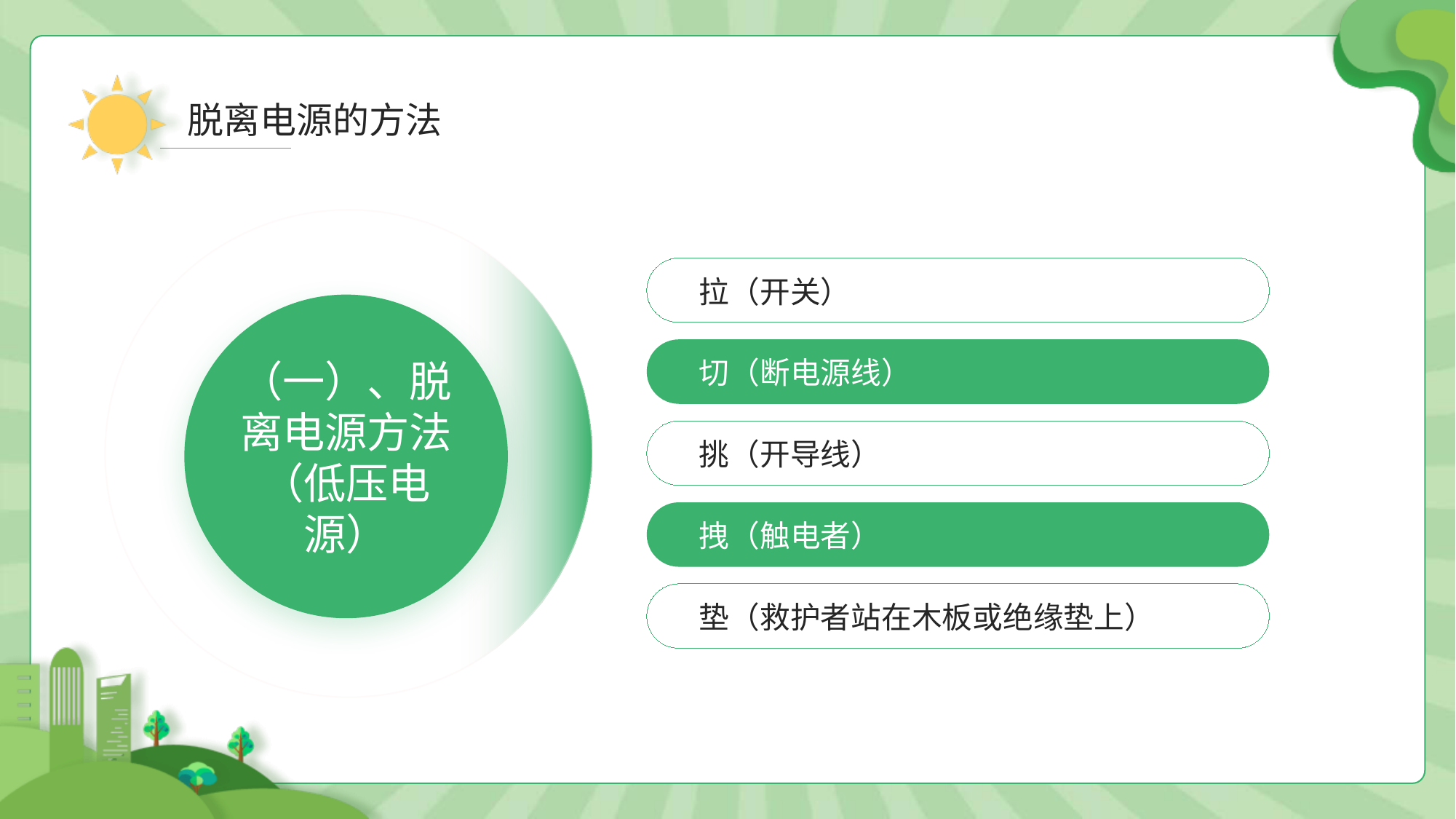

脱离电源的方法

（一）、脱离电源方法（低压电源）
拉（开关）
切（断电源线）
挑（开导线）
拽（触电者）
垫（救护者站在木板或绝缘垫上）